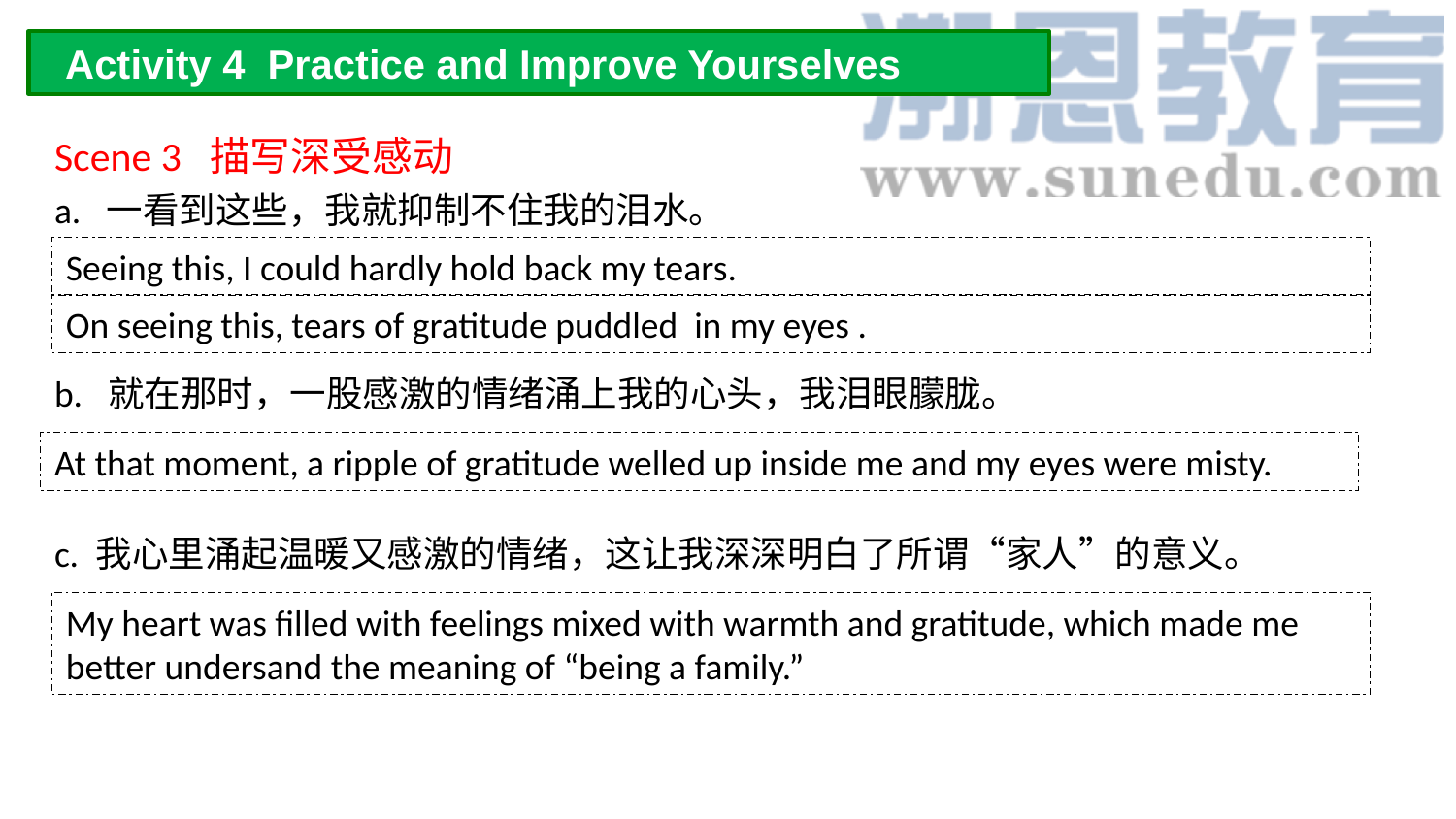

Activity 4  Practice and Improve Yourselves
Scene 3  描写深受感动
a.  一看到这些，我就抑制不住我的泪水。
Seeing this, I could hardly hold back my tears.
On seeing this, tears of gratitude puddled  in my eyes .
b.  就在那时，一股感激的情绪涌上我的心头，我泪眼朦胧。
At that moment, a ripple of gratitude welled up inside me and my eyes were misty.
c. 我心里涌起温暖又感激的情绪，这让我深深明白了所谓“家人”的意义。
My heart was filled with feelings mixed with warmth and gratitude, which made me better undersand the meaning of “being a family.”